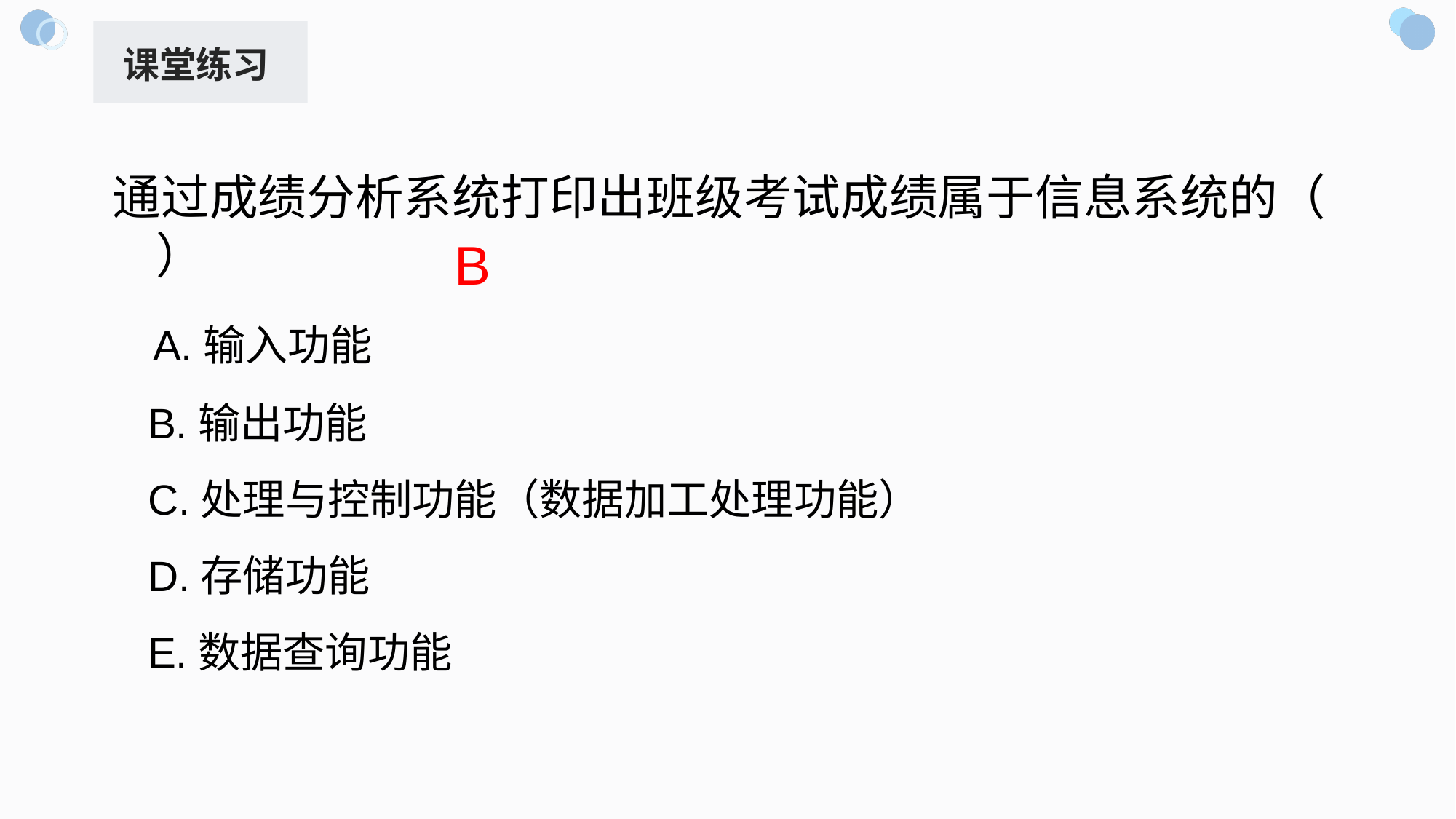

课堂练习
通过成绩分析系统打印出班级考试成绩属于信息系统的（     ）
   A.输入功能
   B.输出功能
   C.处理与控制功能（数据加工处理功能）
   D.存储功能
   E.数据查询功能
B